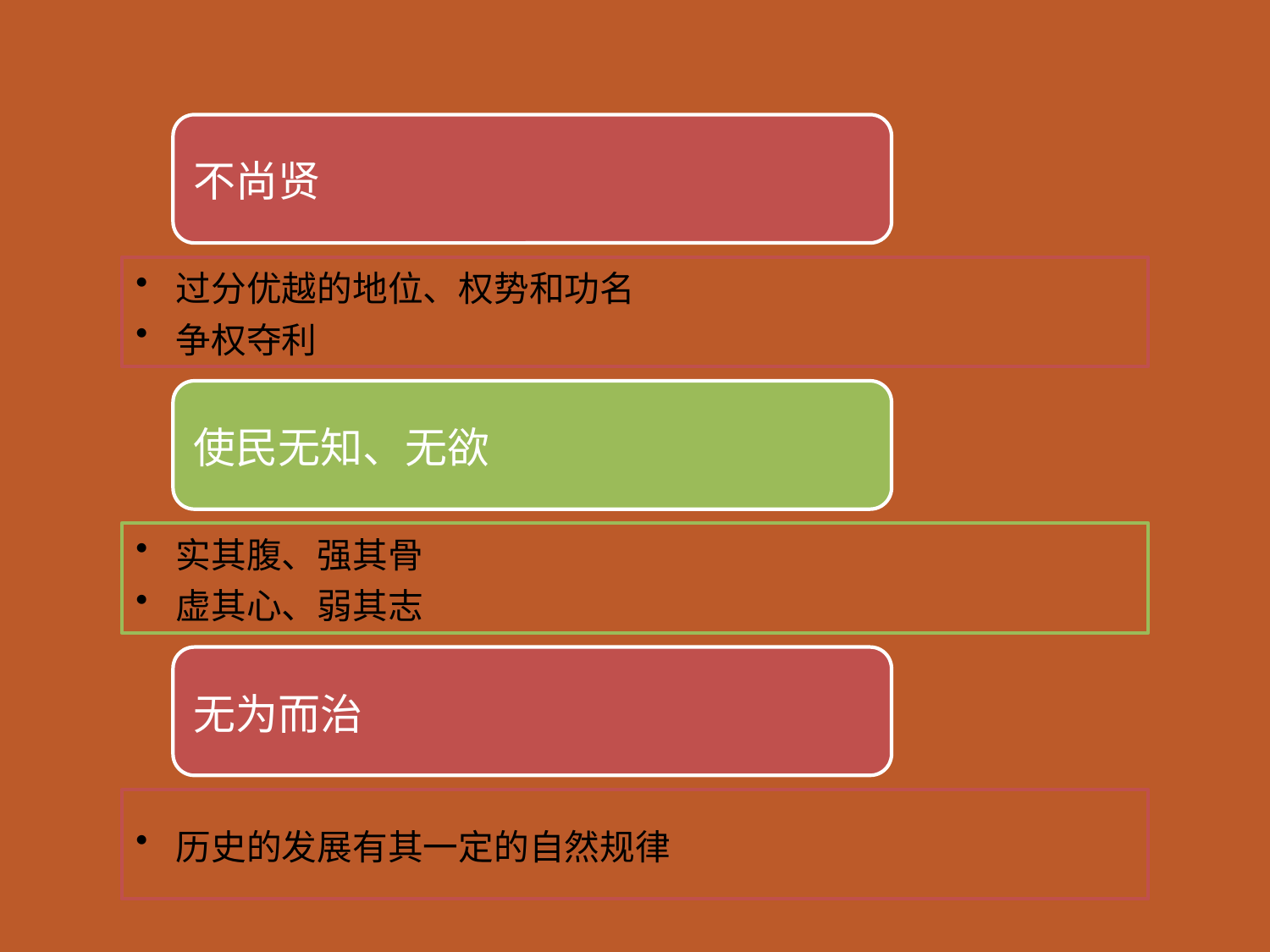

不尚贤
无为而治
过分优越的地位、权势和功名
使民无知、无欲
争权夺利
实其腹、强其骨
虚其心、弱其志
历史的发展有其一定的自然规律